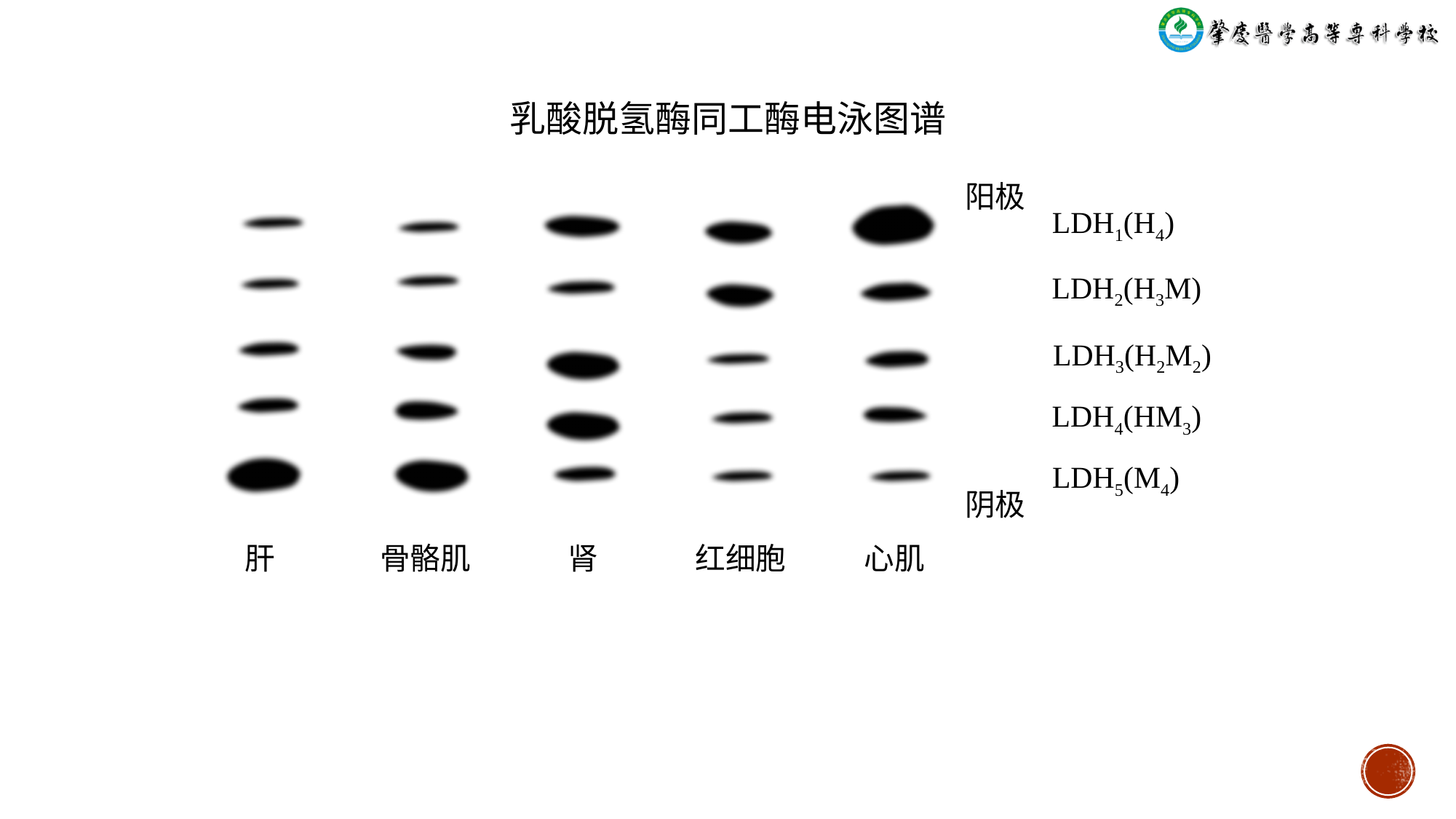

乳酸脱氢酶同工酶电泳图谱
阳极
LDH1(H4)

LDH2(H3M)
LDH3(H2M2)
LDH4(HM3)
LDH5(M4)
阴极
肝
骨骼肌
肾
红细胞
心肌